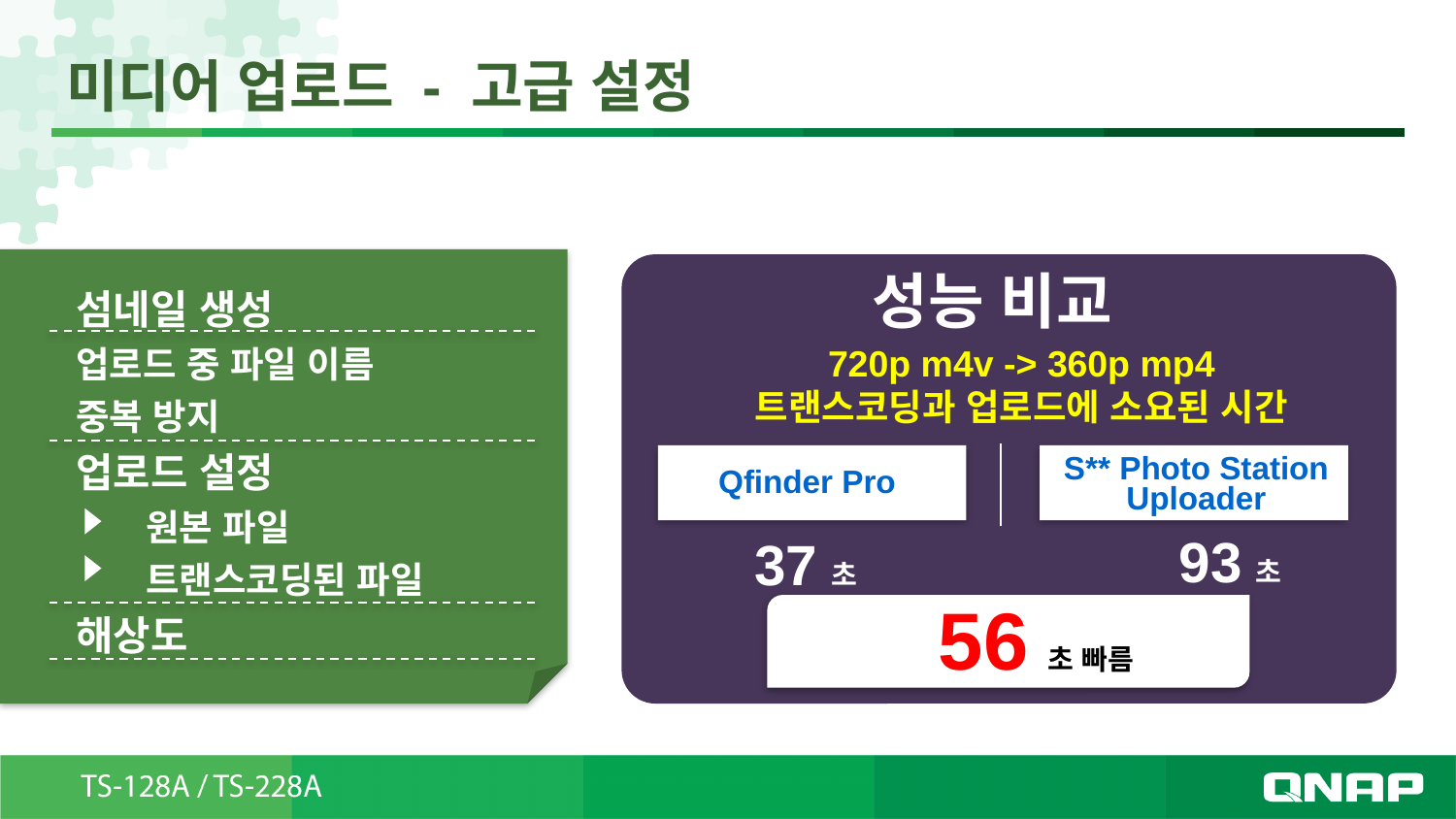

# 미디어 업로드 - 고급 설정

성능 비교
720p m4v -> 360p mp4
트랜스코딩과 업로드에 소요된 시간

S** Photo Station Uploader
Qfinder Pro
93초
37초

56초 빠름

섬네일 생성
업로드 중 파일 이름
중복 방지
업로드 설정
      원본 파일
      트랜스코딩된 파일
해상도